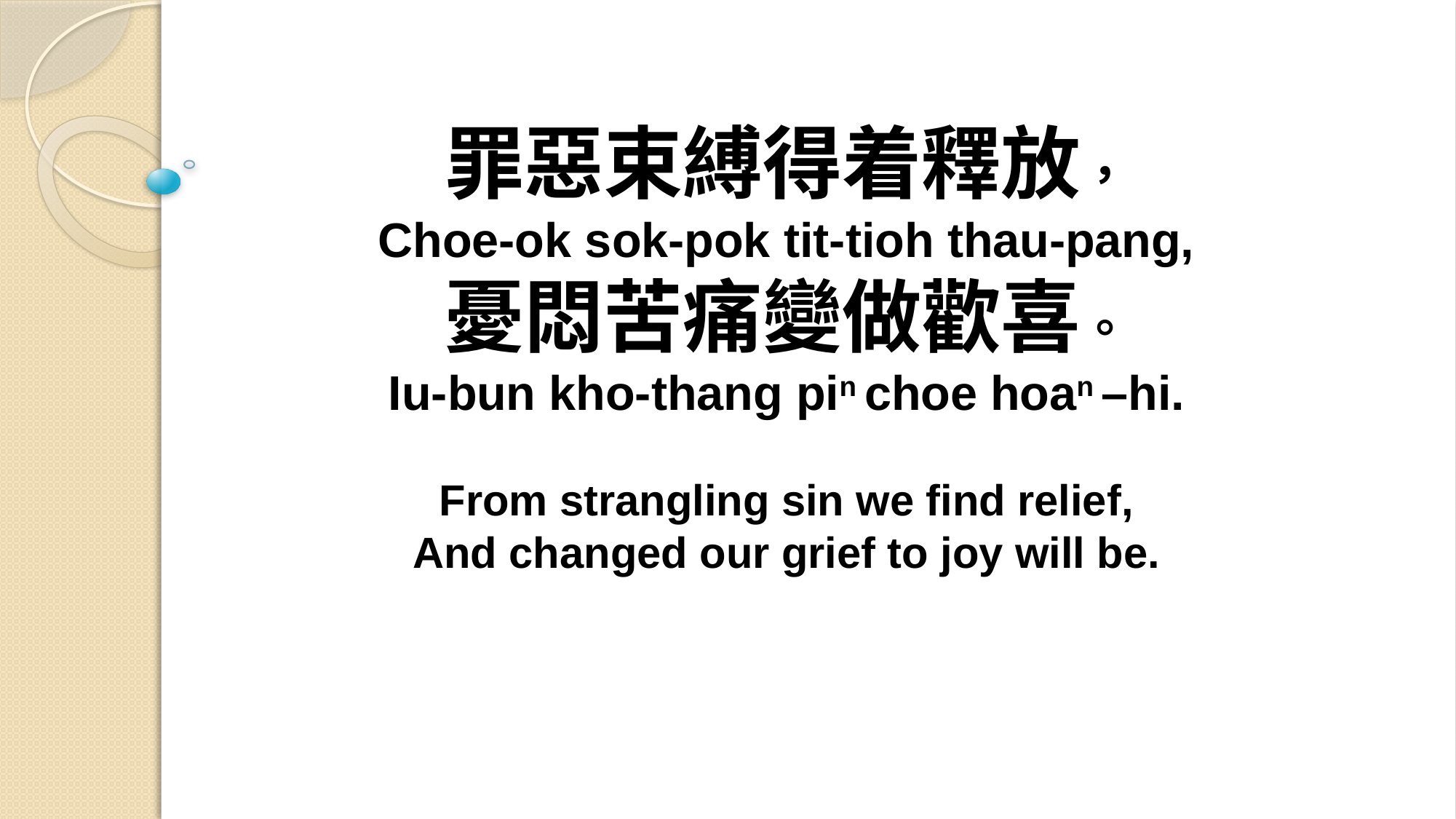

# 罪惡束縛得着釋放， Choe-ok sok-pok tit-tioh thau-pang, 憂悶苦痛變做歡喜。 Iu-bun kho-thang pin choe hoan –hi. From strangling sin we find relief, And changed our grief to joy will be.